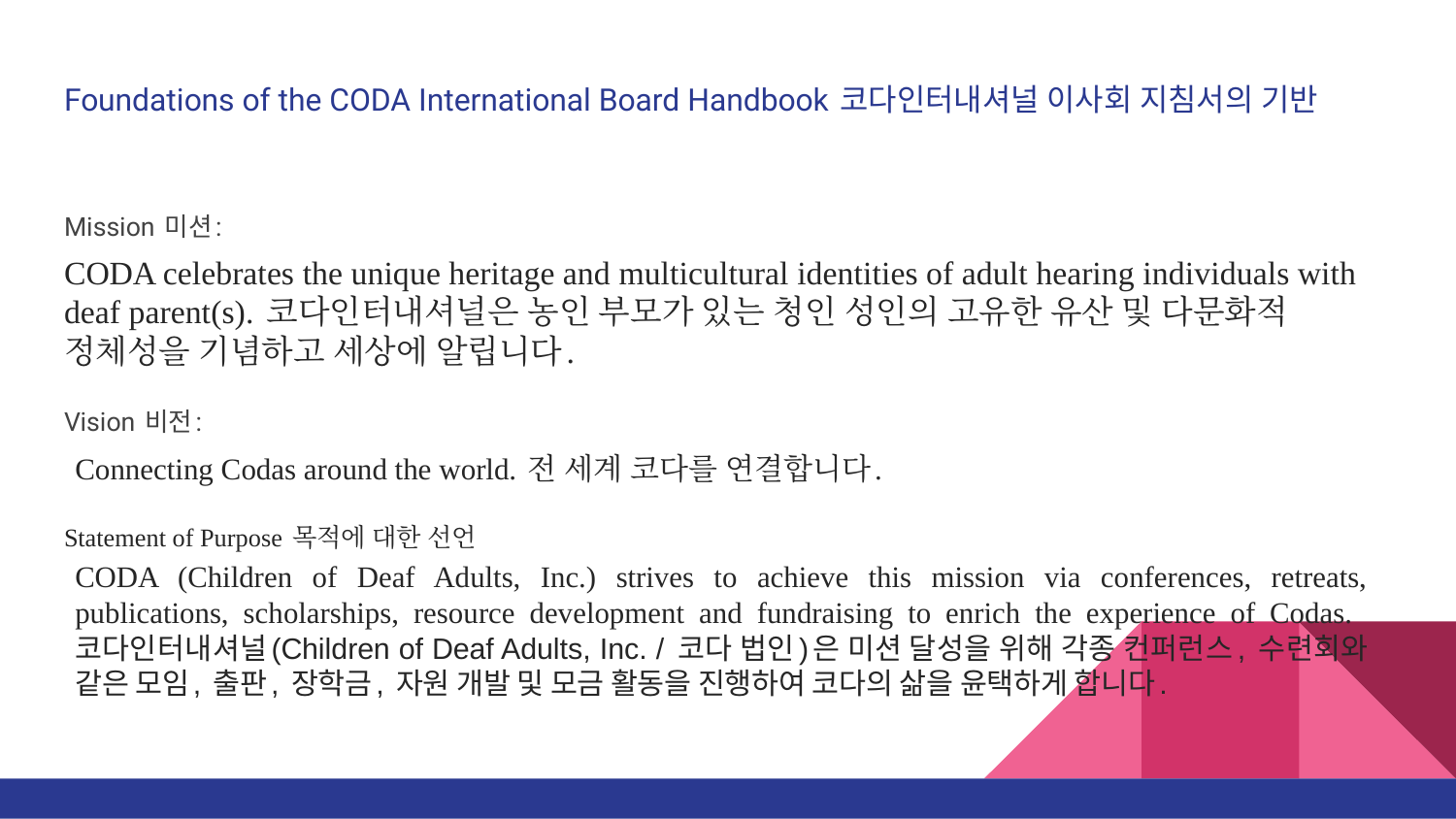

# Foundations of the CODA International Board Handbook 코다인터내셔널 이사회 지침서의 기반
Mission 미션:
CODA celebrates the unique heritage and multicultural identities of adult hearing individuals with deaf parent(s). 코다인터내셔널은 농인 부모가 있는 청인 성인의 고유한 유산 및 다문화적 정체성을 기념하고 세상에 알립니다.
Vision 비전:
Connecting Codas around the world. 전 세계 코다를 연결합니다.

Statement of Purpose 목적에 대한 선언
CODA (Children of Deaf Adults, Inc.) strives to achieve this mission via conferences, retreats, publications, scholarships, resource development and fundraising to enrich the experience of Codas.
코다인터내셔널(Children of Deaf Adults, Inc. / 코다 법인)은 미션 달성을 위해 각종 컨퍼런스, 수련회와 같은 모임, 출판, 장학금, 자원 개발 및 모금 활동을 진행하여 코다의 삶을 윤택하게 합니다.